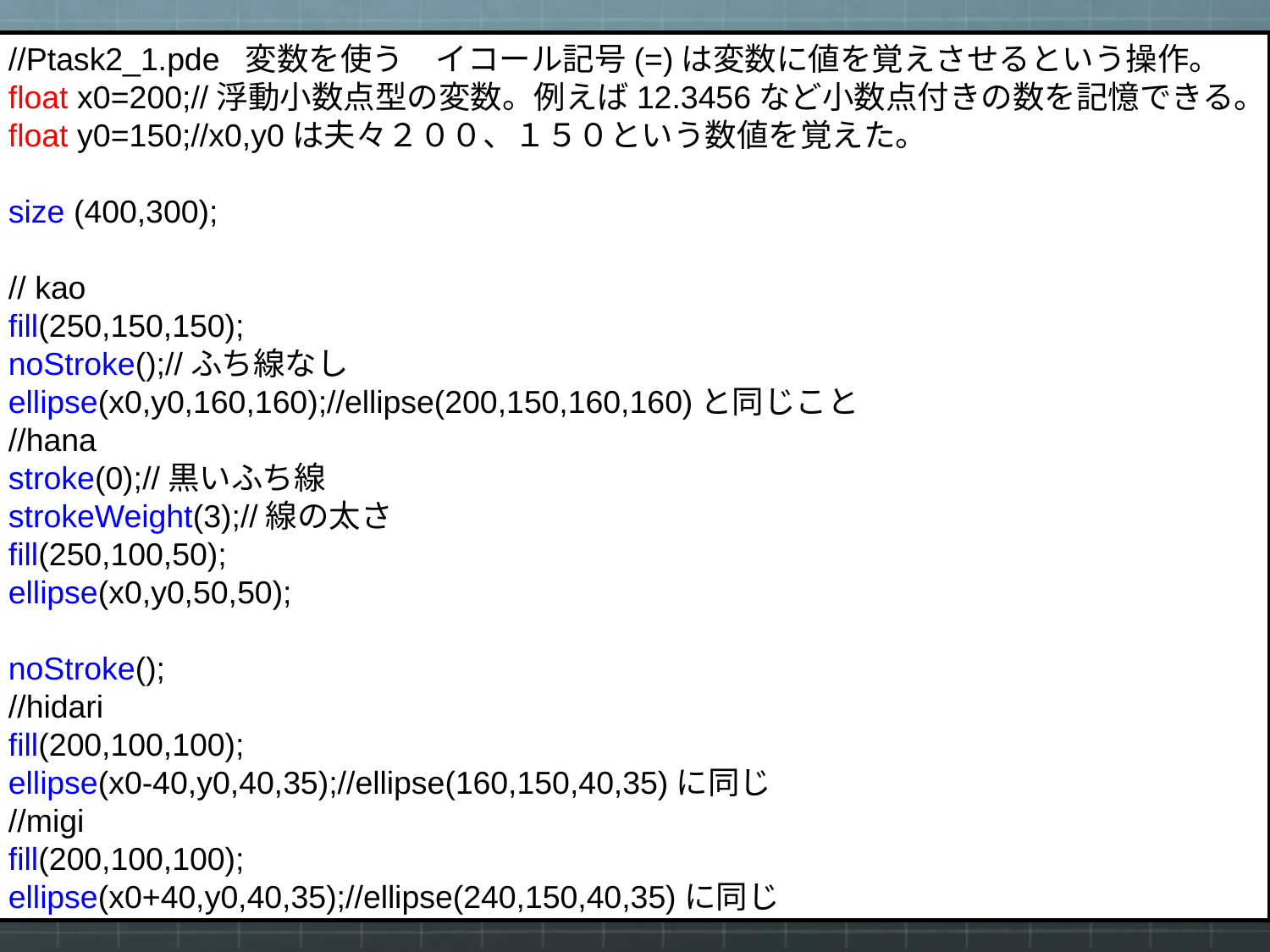

//Ptask2_1.pde  変数を使う　イコール記号(=)は変数に値を覚えさせるという操作。
float x0=200;//浮動小数点型の変数。例えば12.3456など小数点付きの数を記憶できる。
float y0=150;//x0,y0は夫々２００、１５０という数値を覚えた。

size (400,300);

// kao
fill(250,150,150);
noStroke();//ふち線なし
ellipse(x0,y0,160,160);//ellipse(200,150,160,160)と同じこと
//hana
stroke(0);//黒いふち線
strokeWeight(3);//線の太さ
fill(250,100,50);
ellipse(x0,y0,50,50);

noStroke();
//hidari
fill(200,100,100);
ellipse(x0-40,y0,40,35);//ellipse(160,150,40,35)に同じ
//migi
fill(200,100,100);
ellipse(x0+40,y0,40,35);//ellipse(240,150,40,35)に同じ